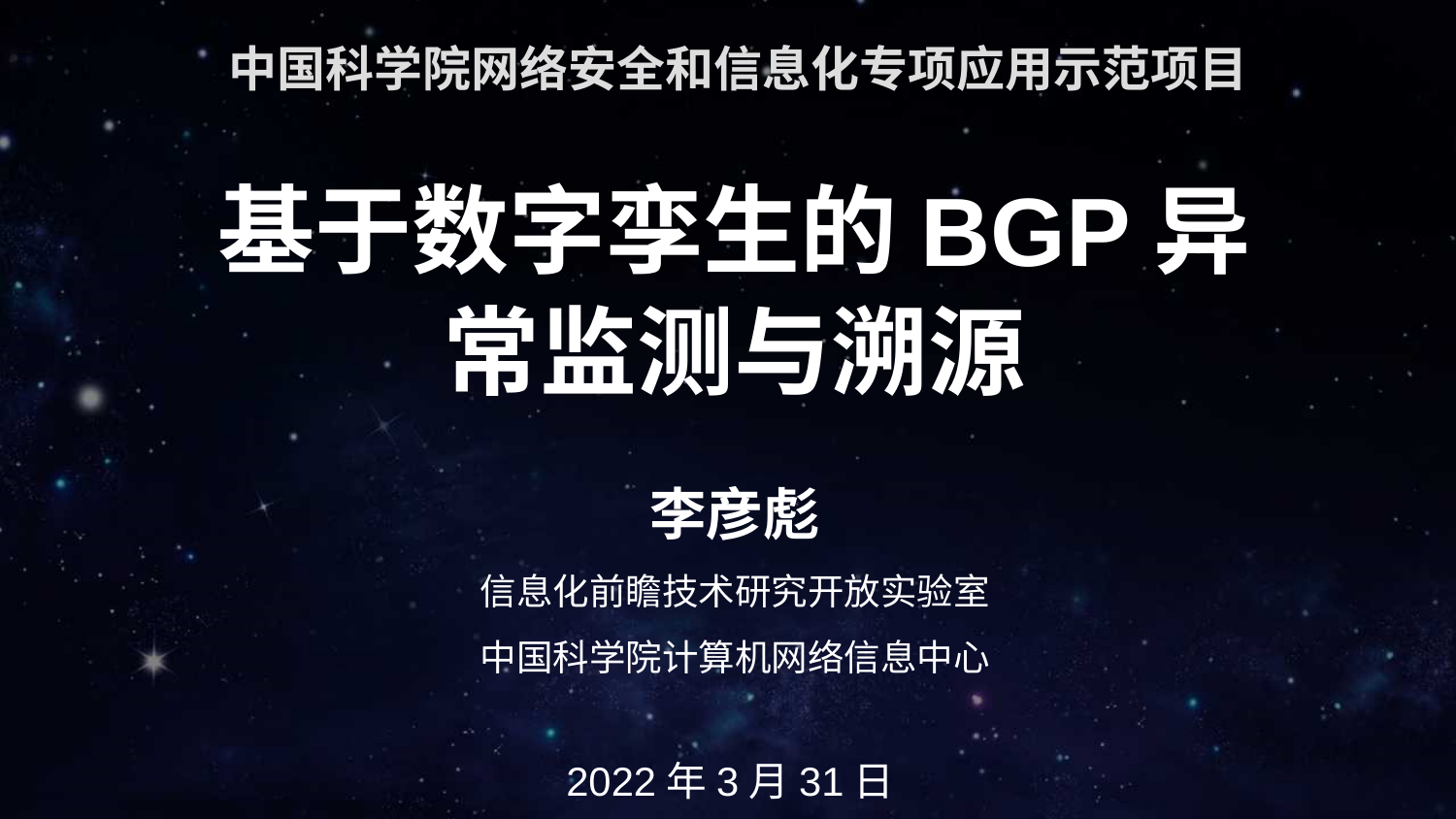

中国科学院网络安全和信息化专项应用示范项目
基于数字孪生的BGP异常监测与溯源
#
李彦彪
信息化前瞻技术研究开放实验室
中国科学院计算机网络信息中心

2022年3月31日